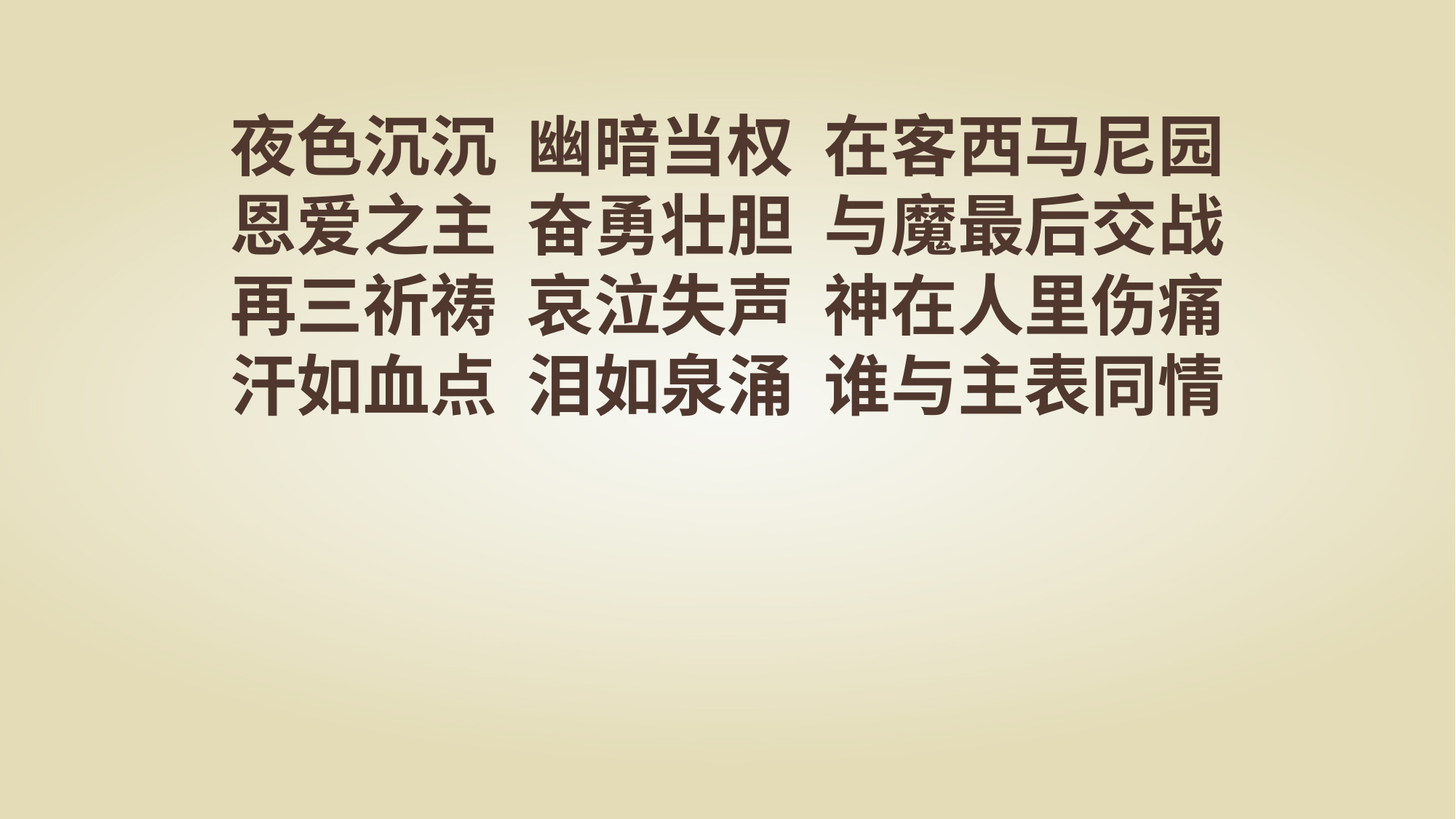

夜色沉沉  幽暗当权  在客西马尼园
恩爱之主  奋勇壮胆  与魔最后交战
再三祈祷  哀泣失声  神在人里伤痛
汗如血点  泪如泉涌  谁与主表同情